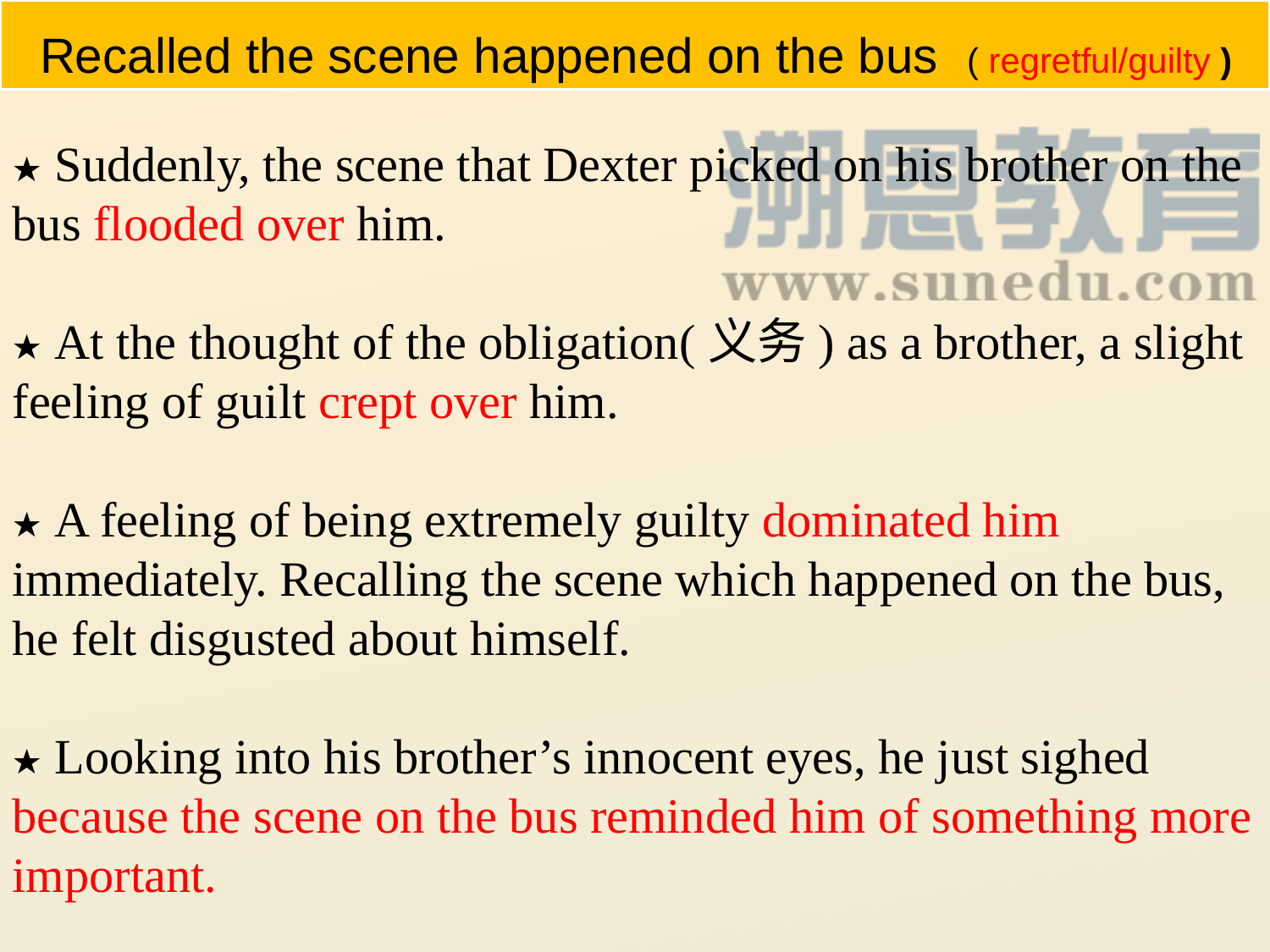

Recalled the scene happened on the bus  ( regretful/guilty )
★ Suddenly, the scene that Dexter picked on his brother on the bus flooded over him.

★ At the thought of the obligation(义务) as a brother, a slight feeling of guilt crept over him.

★ A feeling of being extremely guilty dominated him immediately. Recalling the scene which happened on the bus, he felt disgusted about himself.

★ Looking into his brother’s innocent eyes, he just sighed because the scene on the bus reminded him of something more important.